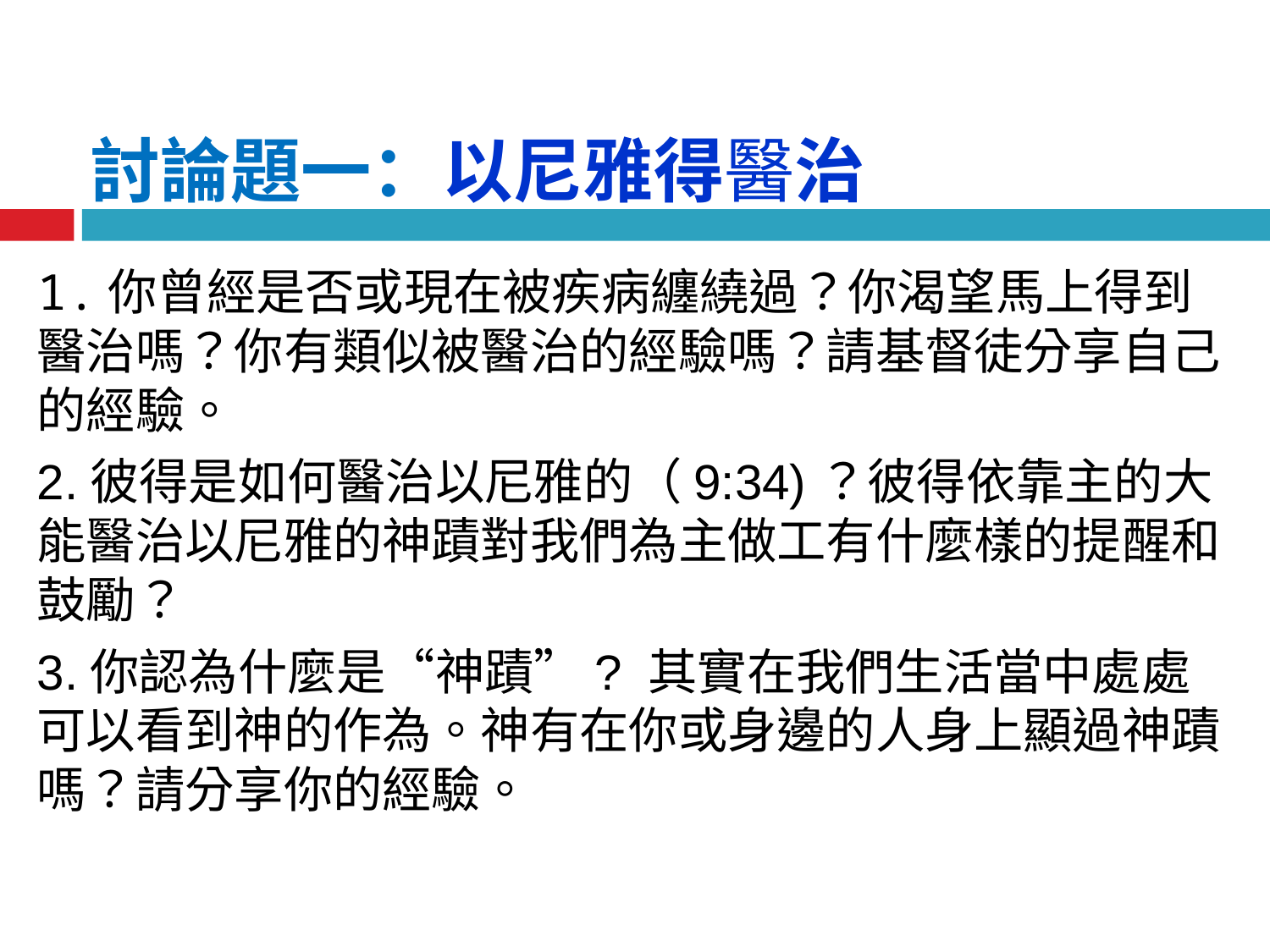

討論題一：以尼雅得醫治
1.你曾經是否或現在被疾病纏繞過？你渴望馬上得到醫治嗎？你有類似被醫治的經驗嗎？請基督徒分享自己的經驗。
2.彼得是如何醫治以尼雅的（9:34)？彼得依靠主的大能醫治以尼雅的神蹟對我們為主做工有什麼樣的提醒和鼓勵？
3.你認為什麼是“神蹟”? 其實在我們生活當中處處可以看到神的作為。神有在你或身邊的人身上顯過神蹟嗎？請分享你的經驗。